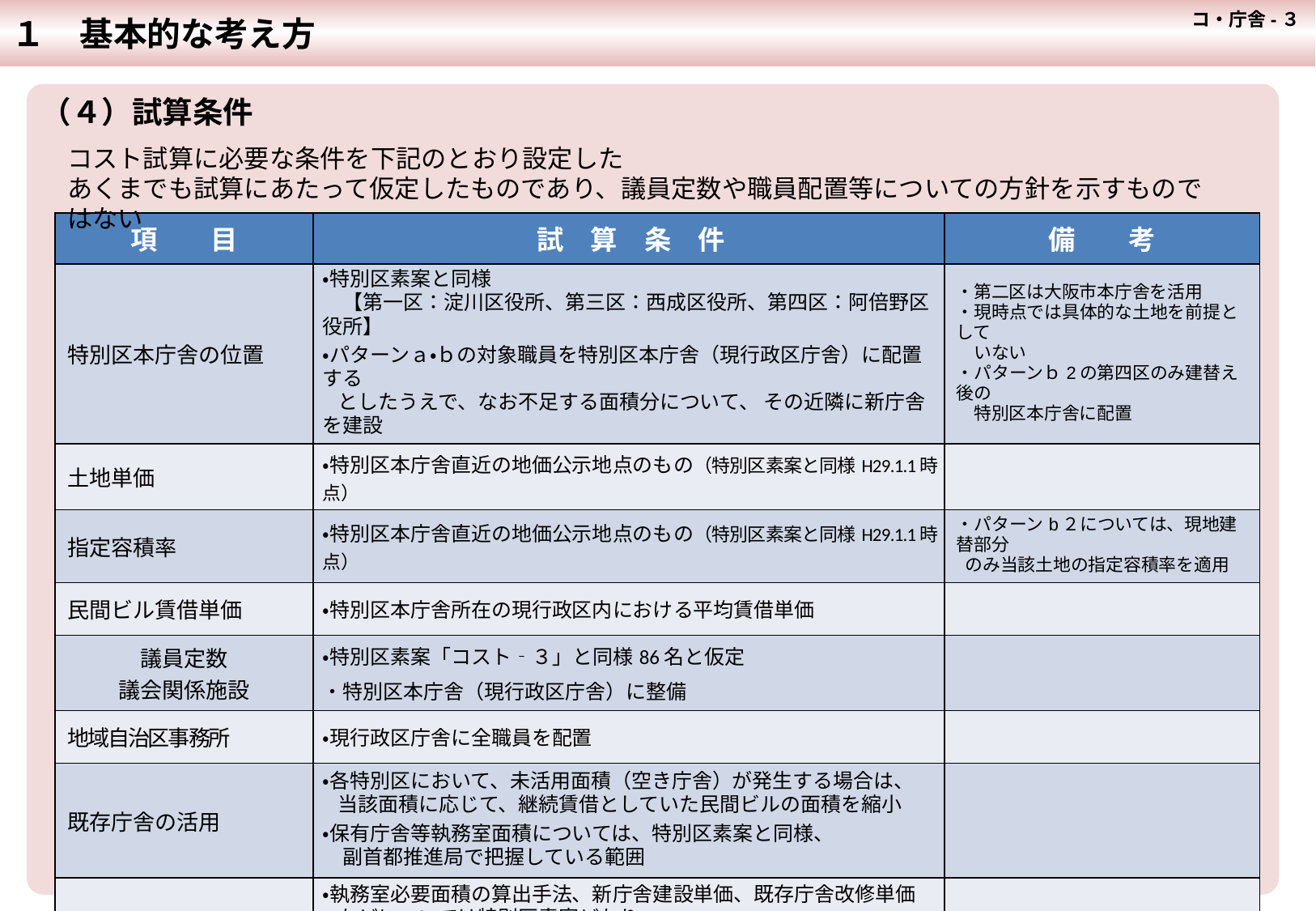

１　基本的な考え方
コ・庁舎-３
（４）試算条件

コスト試算に必要な条件を下記のとおり設定した
あくまでも試算にあたって仮定したものであり、議員定数や職員配置等についての方針を示すものではない
| 項　　目 | 試　算　条　件 | 備　　考 |
| --- | --- | --- |
| 特別区本庁舎の位置 | ・特別区素案と同様 　【第一区：淀川区役所、第三区：西成区役所、第四区：阿倍野区役所】 ・パターンａ・ｂの対象職員を特別区本庁舎（現行政区庁舎）に配置する としたうえで、なお不足する面積分について、 その近隣に新庁舎を建設 | ・第二区は大阪市本庁舎を活用 ・現時点では具体的な土地を前提として 　いない ・パターンｂ2の第四区のみ建替え後の 　特別区本庁舎に配置 |
| 土地単価 | ・特別区本庁舎直近の地価公示地点のもの（特別区素案と同様H29.1.1時点） |  |
| 指定容積率 | ・特別区本庁舎直近の地価公示地点のもの（特別区素案と同様H29.1.1時点） | ・パターンb２については、現地建替部分 のみ当該土地の指定容積率を適用 |
| 民間ビル賃借単価 | ・特別区本庁舎所在の現行政区内における平均賃借単価 |  |
| 議員定数 議会関係施設 | ・特別区素案「コスト‐３」と同様86名と仮定 ・特別区本庁舎（現行政区庁舎）に整備 |  |
| 地域自治区事務所 | ・現行政区庁舎に全職員を配置 |  |
| 既存庁舎の活用 | ・各特別区において、未活用面積（空き庁舎）が発生する場合は、 当該面積に応じて、継続賃借としていた民間ビルの面積を縮小 ・保有庁舎等執務室面積については、特別区素案と同様、 　副首都推進局で把握している範囲 |  |
| その他 | ・執務室必要面積の算出手法、新庁舎建設単価、既存庁舎改修単価 などについては特別区素案どおり ・特別区素案における不足執務室面積が官房庁舎の面積を上回る場合、 不足執務室面積分も一体的に新庁舎として整備（パターンｂ2を除く） |  |